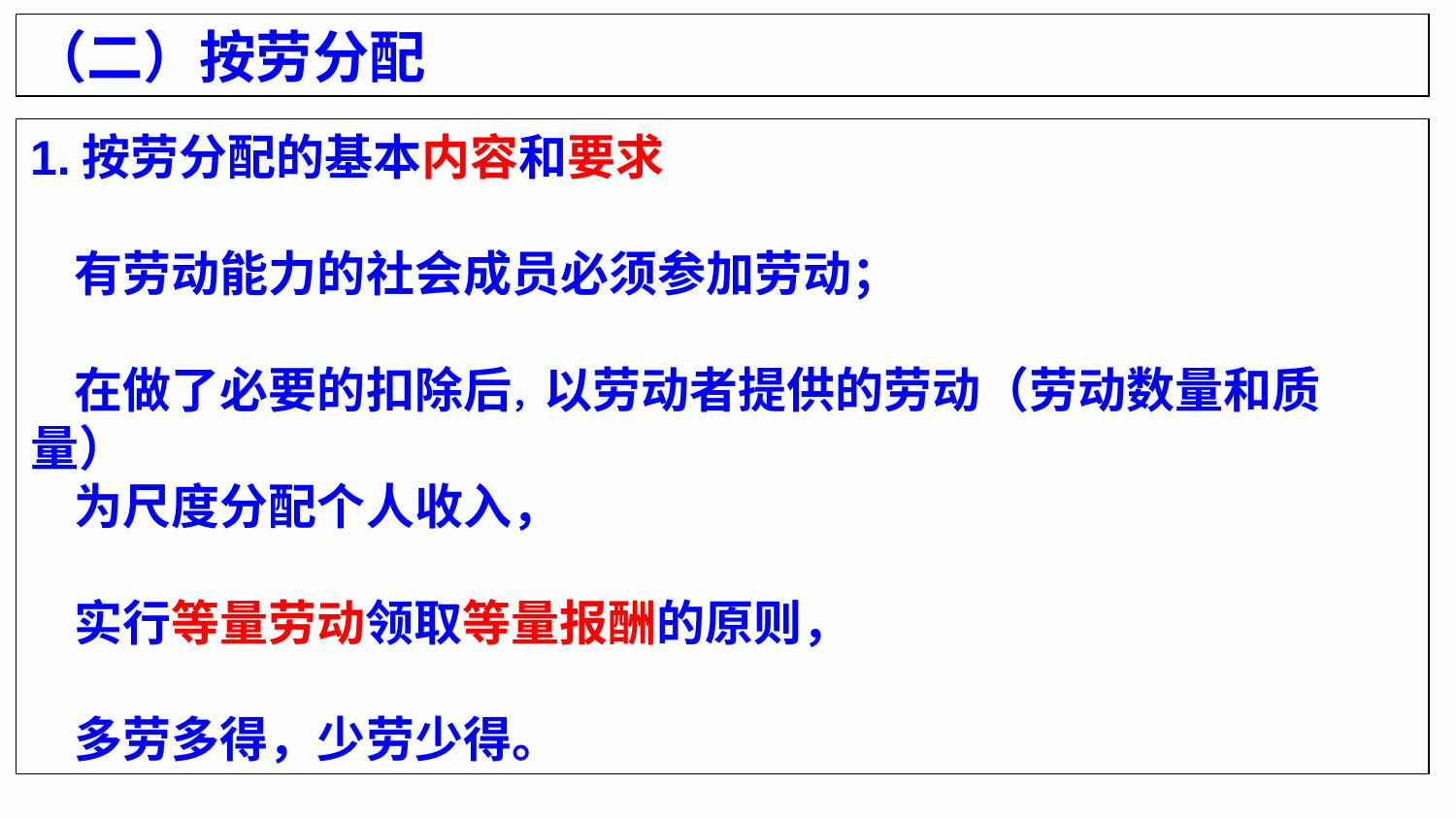

（二）按劳分配
1.按劳分配的基本内容和要求

   有劳动能力的社会成员必须参加劳动；

   在做了必要的扣除后，以劳动者提供的劳动（劳动数量和质量）
   为尺度分配个人收入，

   实行等量劳动领取等量报酬的原则，

   多劳多得，少劳少得。